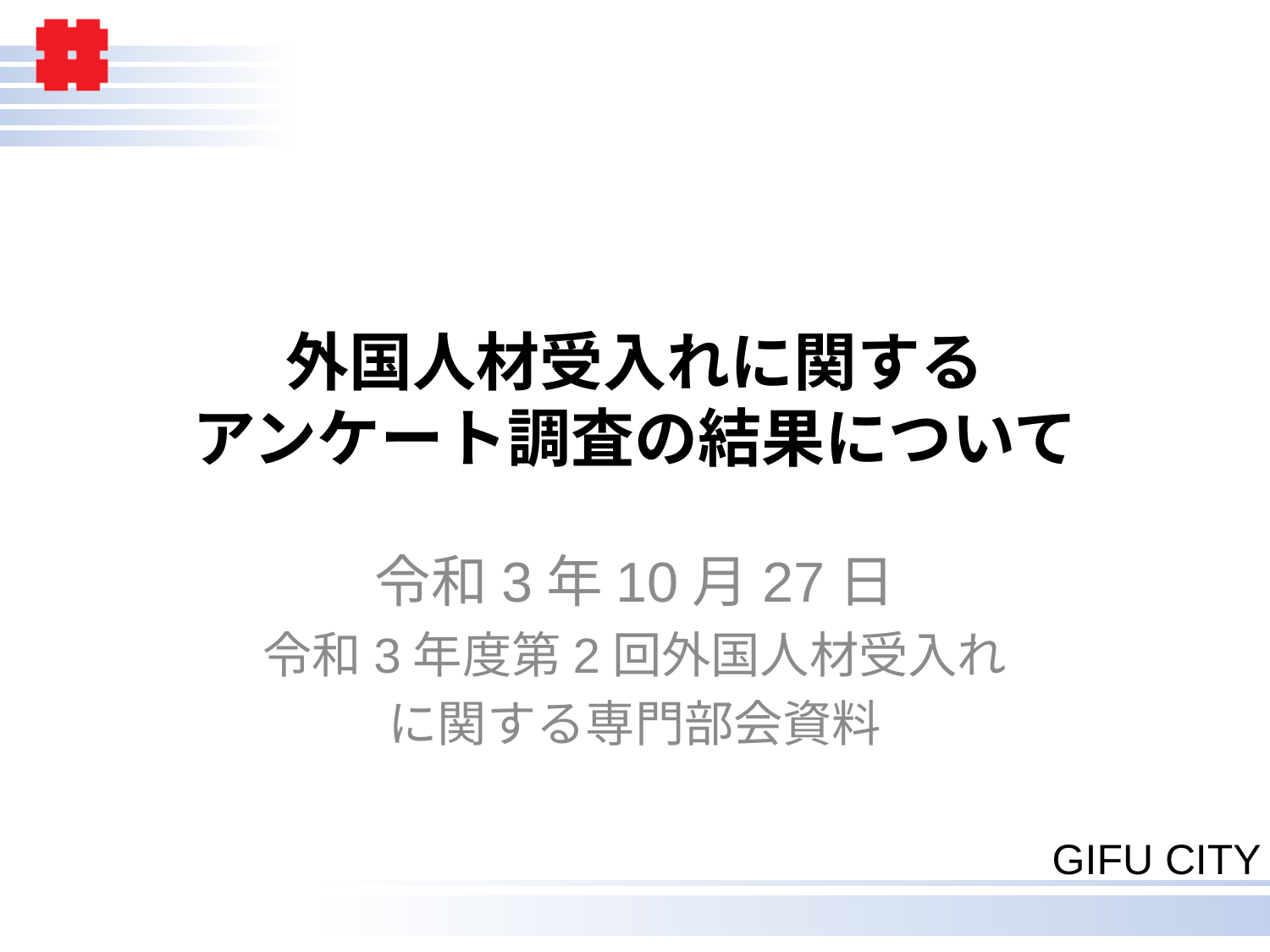

# 外国人材受入れに関する アンケート調査の結果について
令和3年10月27日
令和3年度第2回外国人材受入れ
に関する専門部会資料